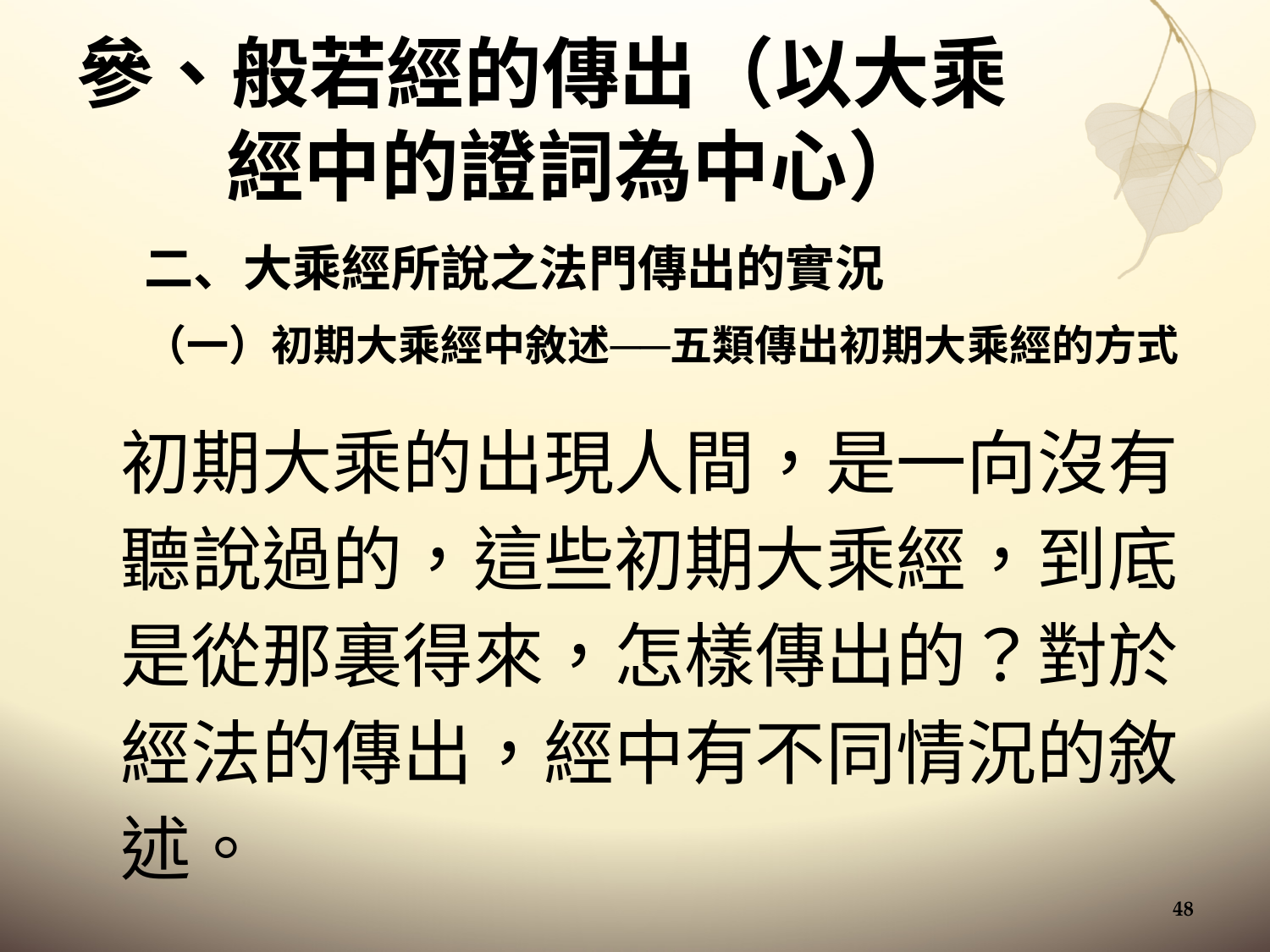

# 參、般若經的傳出（以大乘經中的證詞為中心）
二、大乘經所說之法門傳出的實況
（一）初期大乘經中敘述──五類傳出初期大乘經的方式
初期大乘的出現人間，是一向沒有聽說過的，這些初期大乘經，到底是從那裏得來，怎樣傳出的？對於經法的傳出，經中有不同情況的敘述。
48